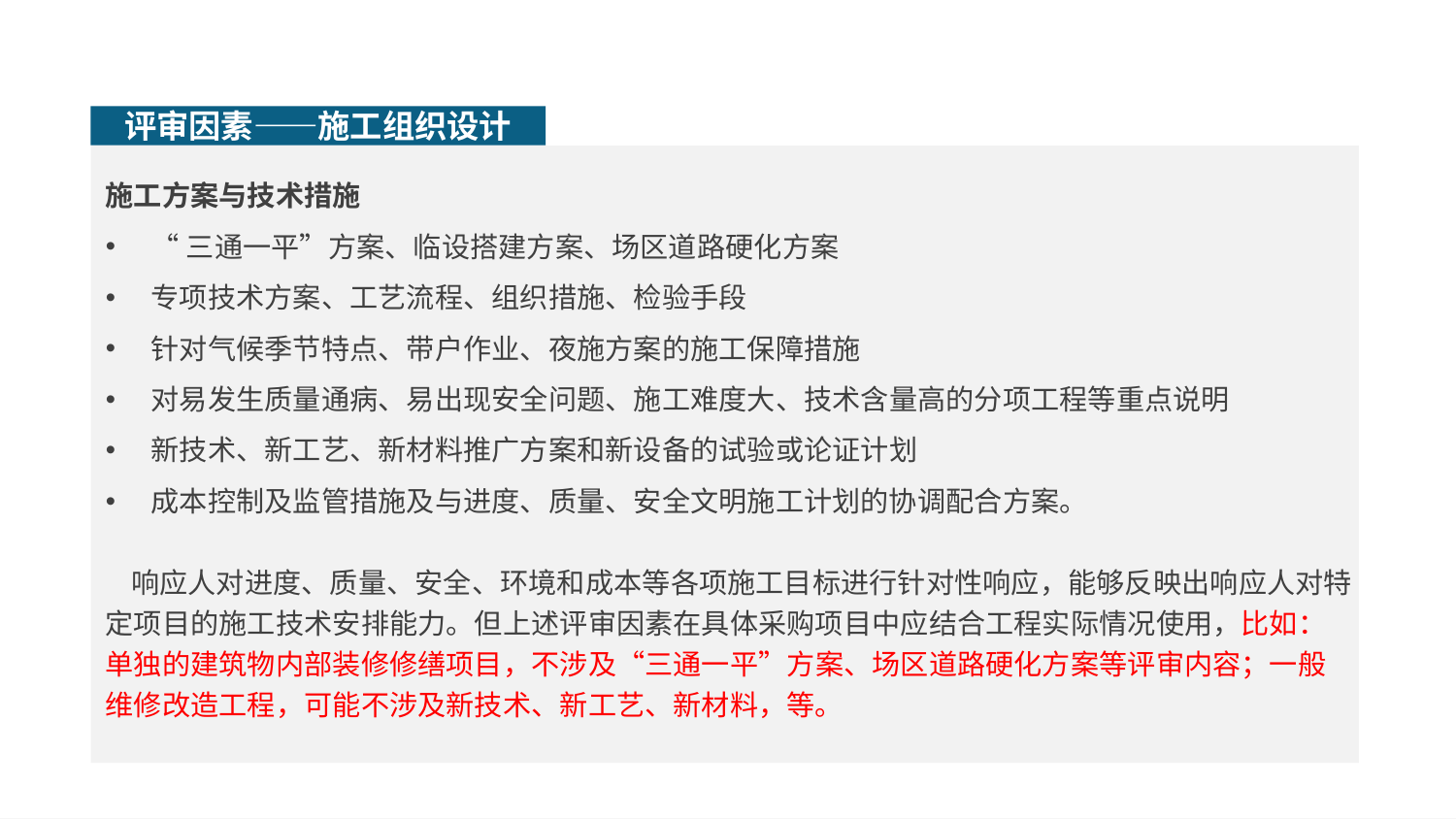

评审因素——施工组织设计

施工方案与技术措施
“三通一平”方案、临设搭建方案、场区道路硬化方案
专项技术方案、工艺流程、组织措施、检验手段
针对气候季节特点、带户作业、夜施方案的施工保障措施
对易发生质量通病、易出现安全问题、施工难度大、技术含量高的分项工程等重点说明
新技术、新工艺、新材料推广方案和新设备的试验或论证计划
成本控制及监管措施及与进度、质量、安全文明施工计划的协调配合方案。

   响应人对进度、质量、安全、环境和成本等各项施工目标进行针对性响应，能够反映出响应人对特定项目的施工技术安排能力。但上述评审因素在具体采购项目中应结合工程实际情况使用，比如：单独的建筑物内部装修修缮项目，不涉及“三通一平”方案、场区道路硬化方案等评审内容；一般维修改造工程，可能不涉及新技术、新工艺、新材料，等。